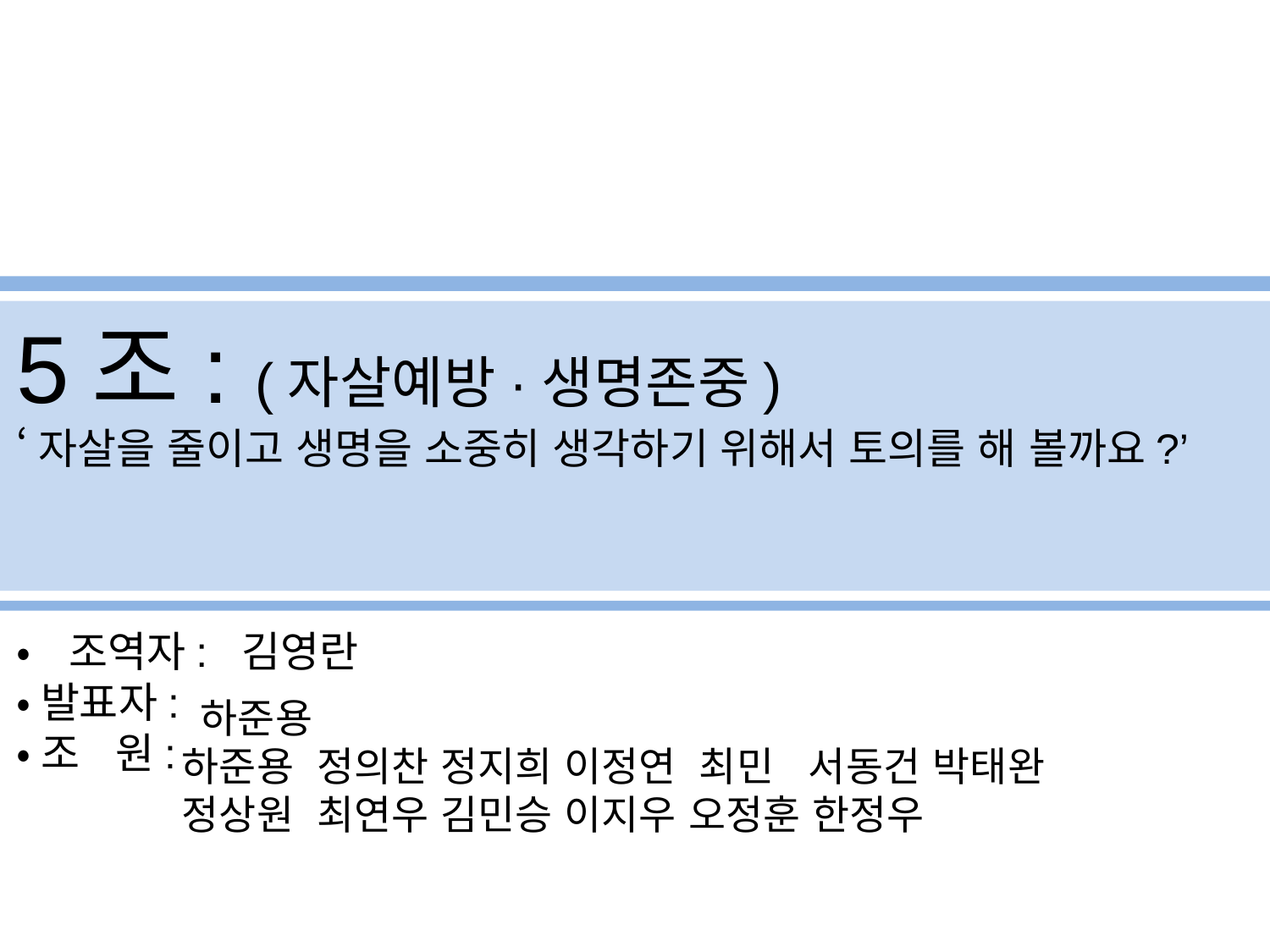

5조: (자살예방·생명존중)
‘자살을 줄이고 생명을 소중히 생각하기 위해서 토의를 해 볼까요?’

•조역자:  김영란
•발표자:
•조   원:
 하준용
하준용  정의찬 정지희 이정연  최민   서동건 박태완
정상원  최연우 김민승 이지우 오정훈 한정우